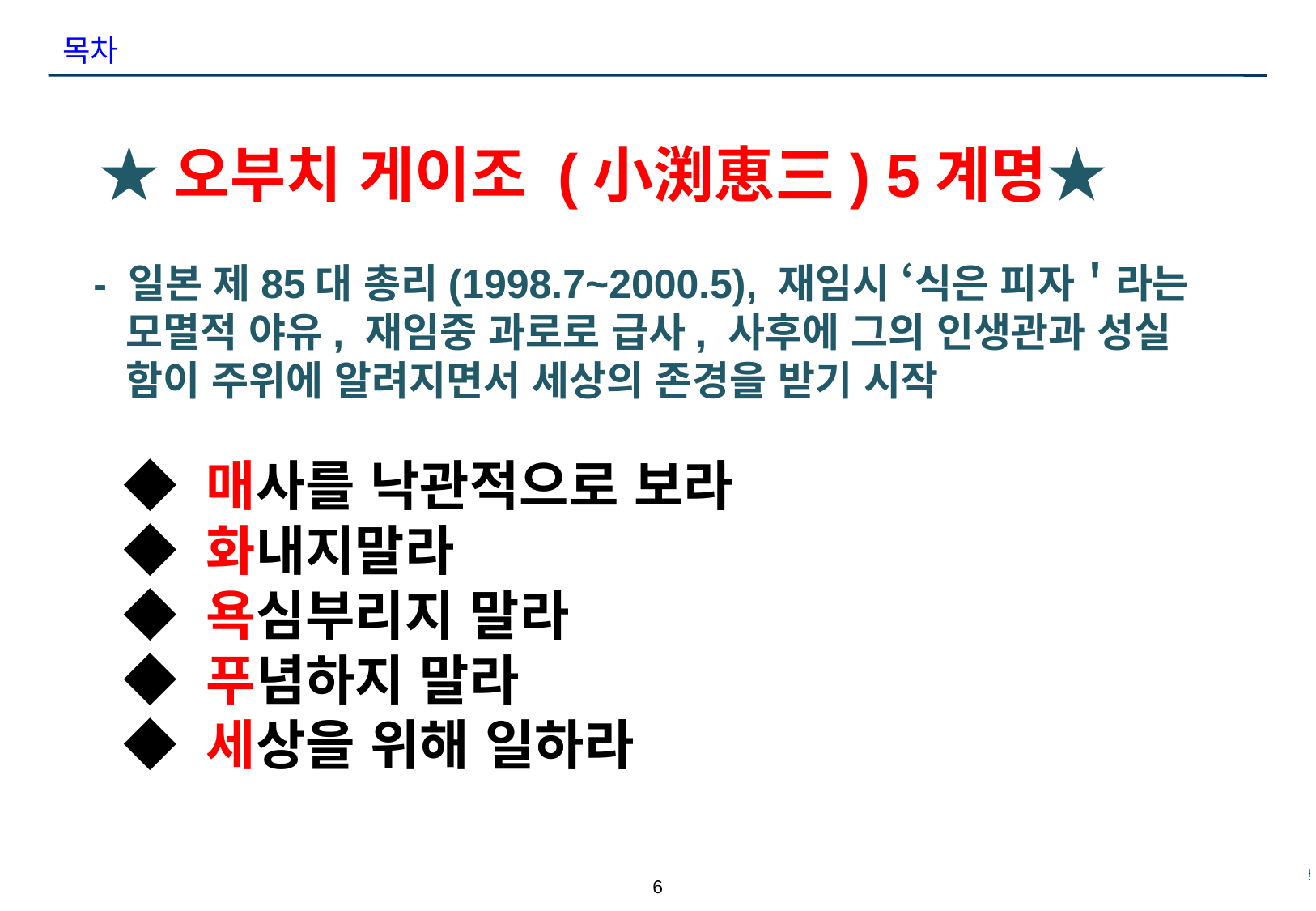

# 목차
   ★오부치 게이조 (小渕恵三) 5계명★

    - 일본 제85대 총리(1998.7~2000.5), 재임시 ‘식은 피자＇라는
      모멸적 야유, 재임중 과로로 급사, 사후에 그의 인생관과 성실
      함이 주위에 알려지면서 세상의 존경을 받기 시작

     ◆ 매사를 낙관적으로 보라
     ◆ 화내지말라
     ◆ 욕심부리지 말라
     ◆ 푸념하지 말라
     ◆ 세상을 위해 일하라